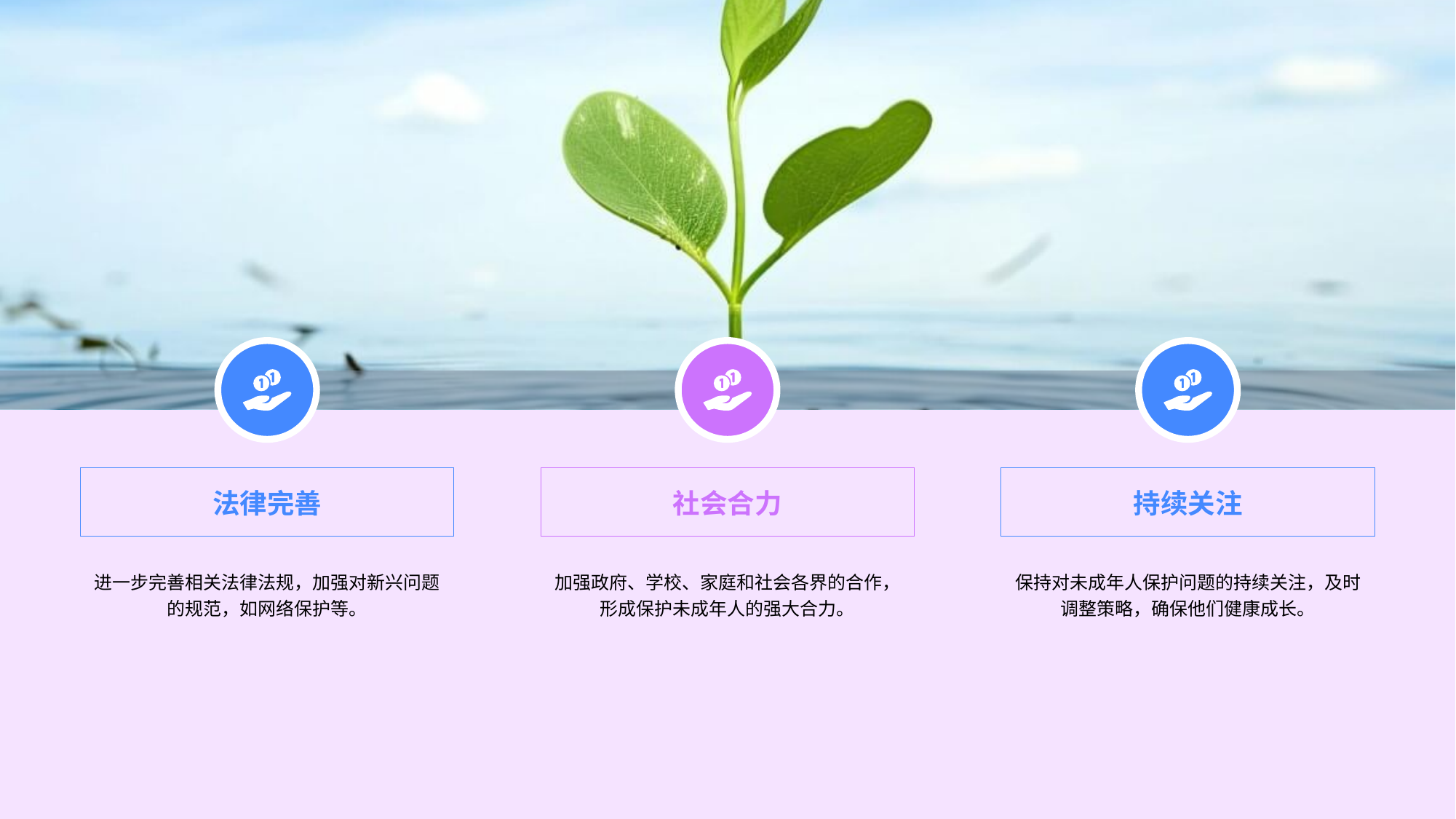

法律完善
进一步完善相关法律法规，加强对新兴问题的规范，如网络保护等。

社会合力
加强政府、学校、家庭和社会各界的合作，形成保护未成年人的强大合力。

持续关注
保持对未成年人保护问题的持续关注，及时调整策略，确保他们健康成长。

# 未来展望